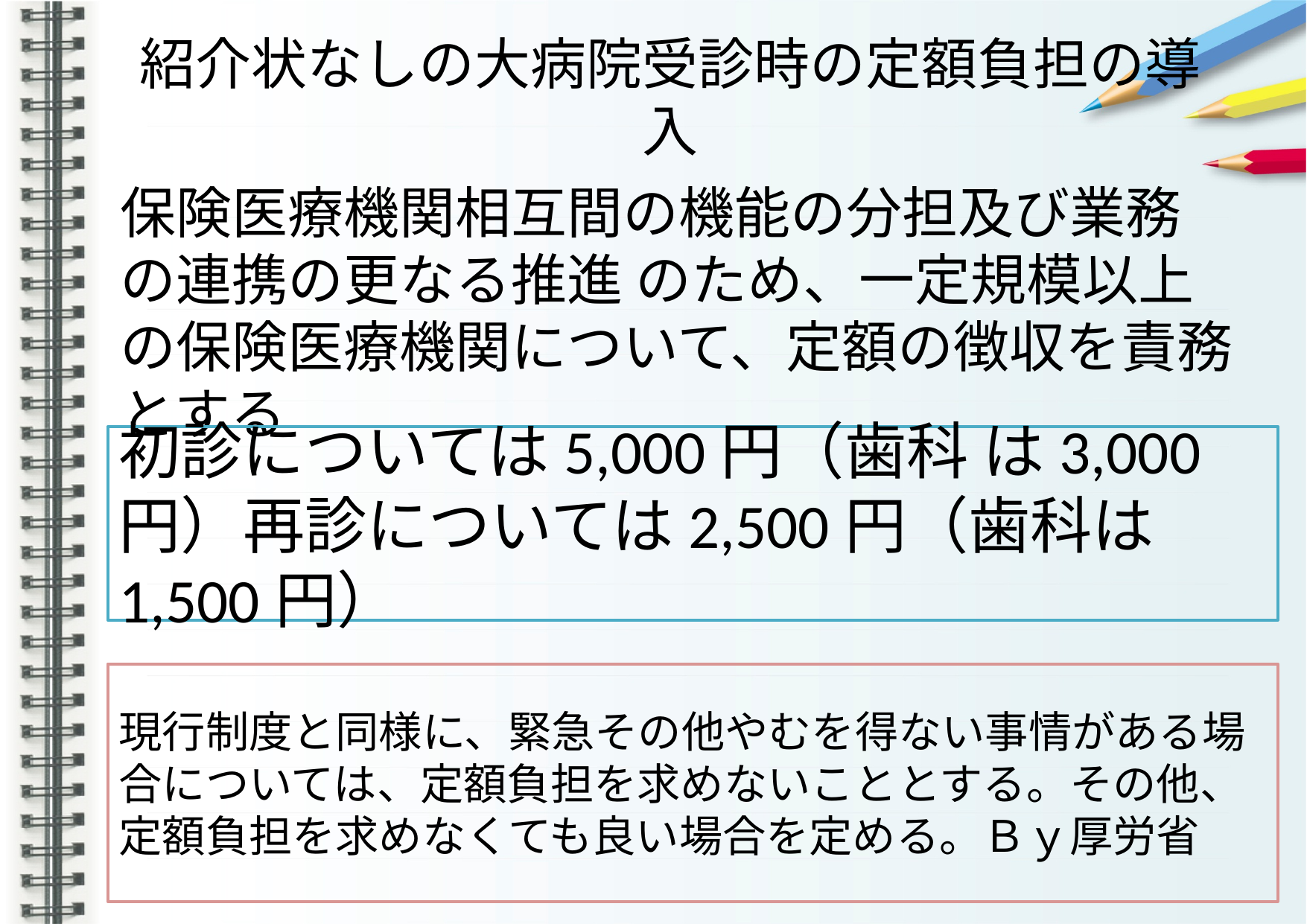

# 紹介状なしの大病院受診時の定額負担の導入
保険医療機関相互間の機能の分担及び業務の連携の更なる推進 のため、一定規模以上の保険医療機関について、定額の徴収を責務とする
初診については5,000円（歯科 は3,000円）再診については2,500円（歯科は1,500円）
現行制度と同様に、緊急その他やむを得ない事情がある場合については、定額負担を求めないこととする。その他、定額負担を求めなくても良い場合を定める。Ｂｙ厚労省